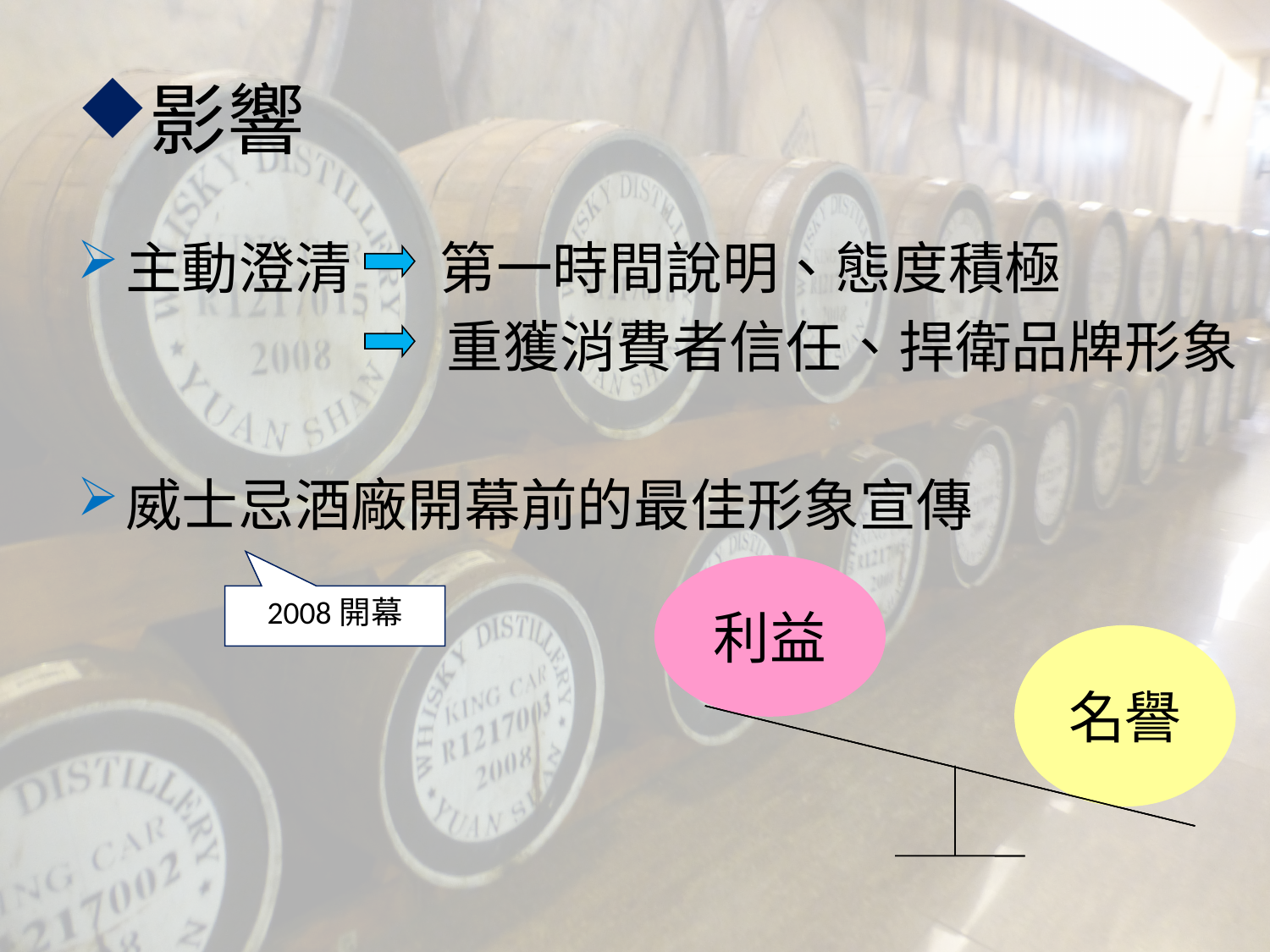

# 影響
主動澄清       第一時間說明、態度積極
                            重獲消費者信任、捍衛品牌形象

威士忌酒廠開幕前的最佳形象宣傳

利益
2008開幕
名譽